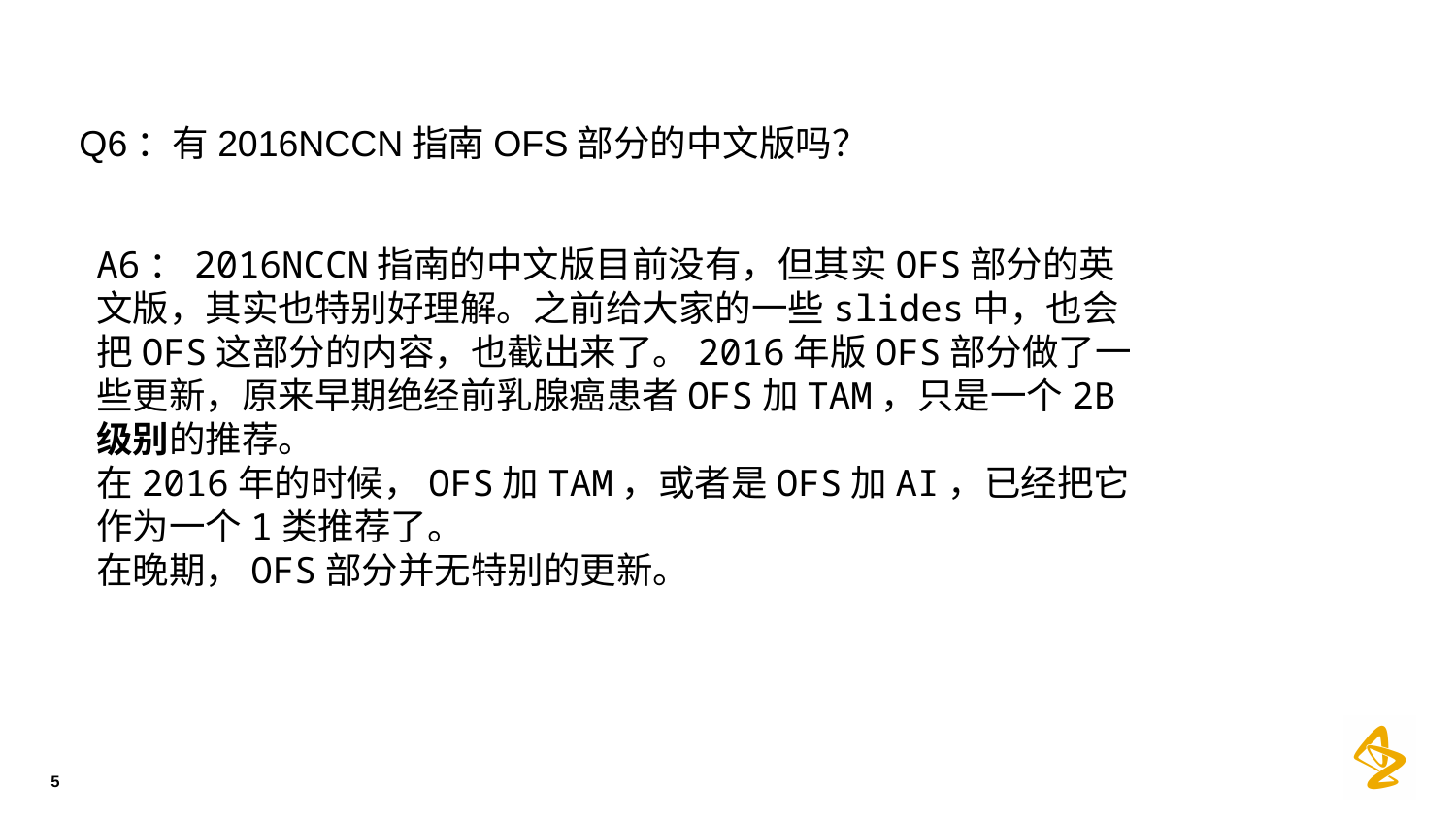

Q6：有2016NCCN指南OFS部分的中文版吗？
A6：2016NCCN指南的中文版目前没有，但其实OFS部分的英文版，其实也特别好理解。之前给大家的一些slides中，也会把OFS这部分的内容，也截出来了。2016年版OFS部分做了一些更新，原来早期绝经前乳腺癌患者OFS加TAM，只是一个2B级别的推荐。
在2016年的时候，OFS加TAM，或者是OFS加AI，已经把它作为一个1类推荐了。
在晚期，OFS部分并无特别的更新。
5